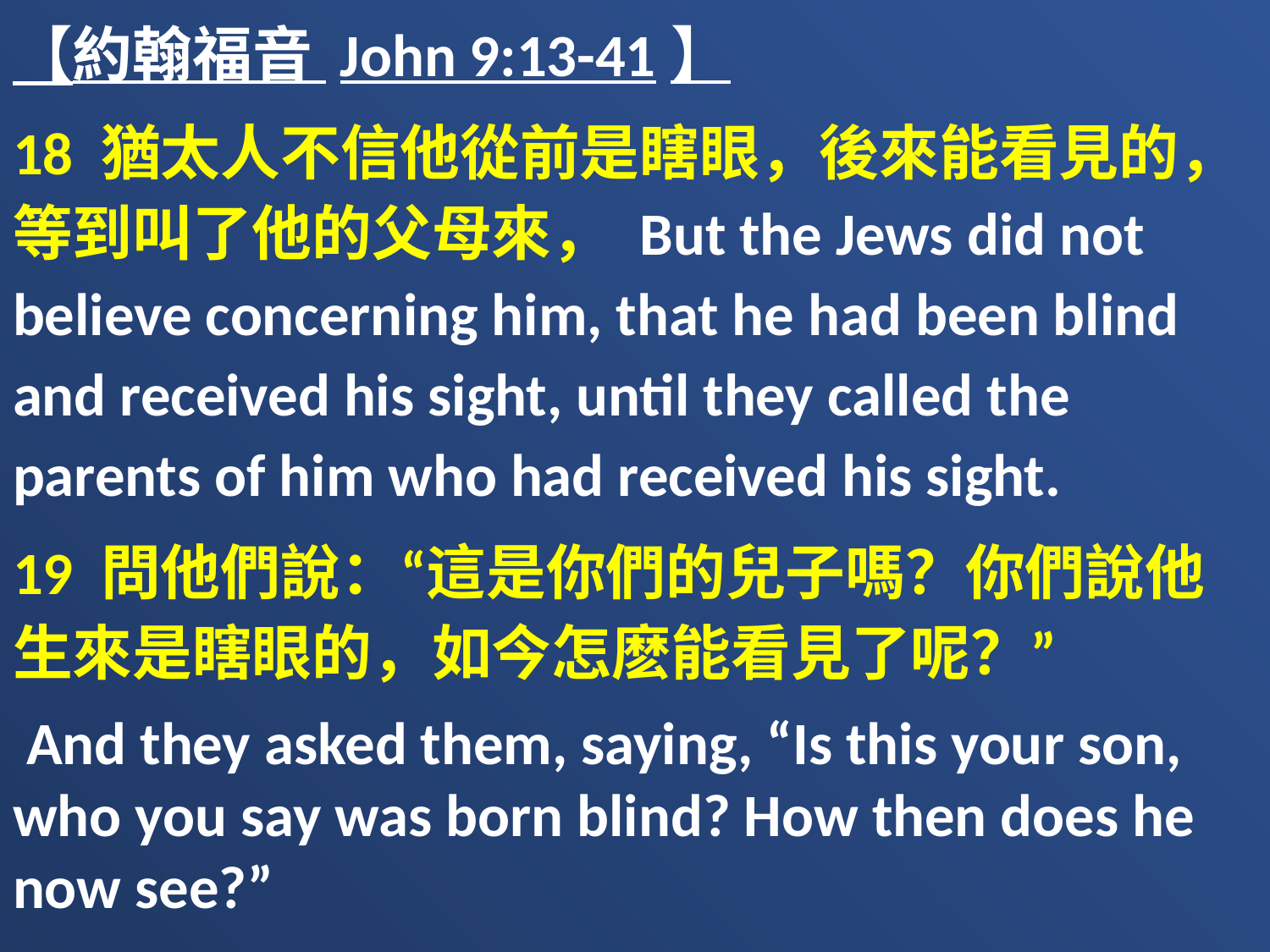

【約翰福音 John 9:13-41】
18 猶太人不信他從前是瞎眼，後來能看見的，等到叫了他的父母來， But the Jews did not believe concerning him, that he had been blind and received his sight, until they called the parents of him who had received his sight.
19 問他們說：“這是你們的兒子嗎？你們說他生來是瞎眼的，如今怎麽能看見了呢？”
 And they asked them, saying, “Is this your son, who you say was born blind? How then does he now see?”